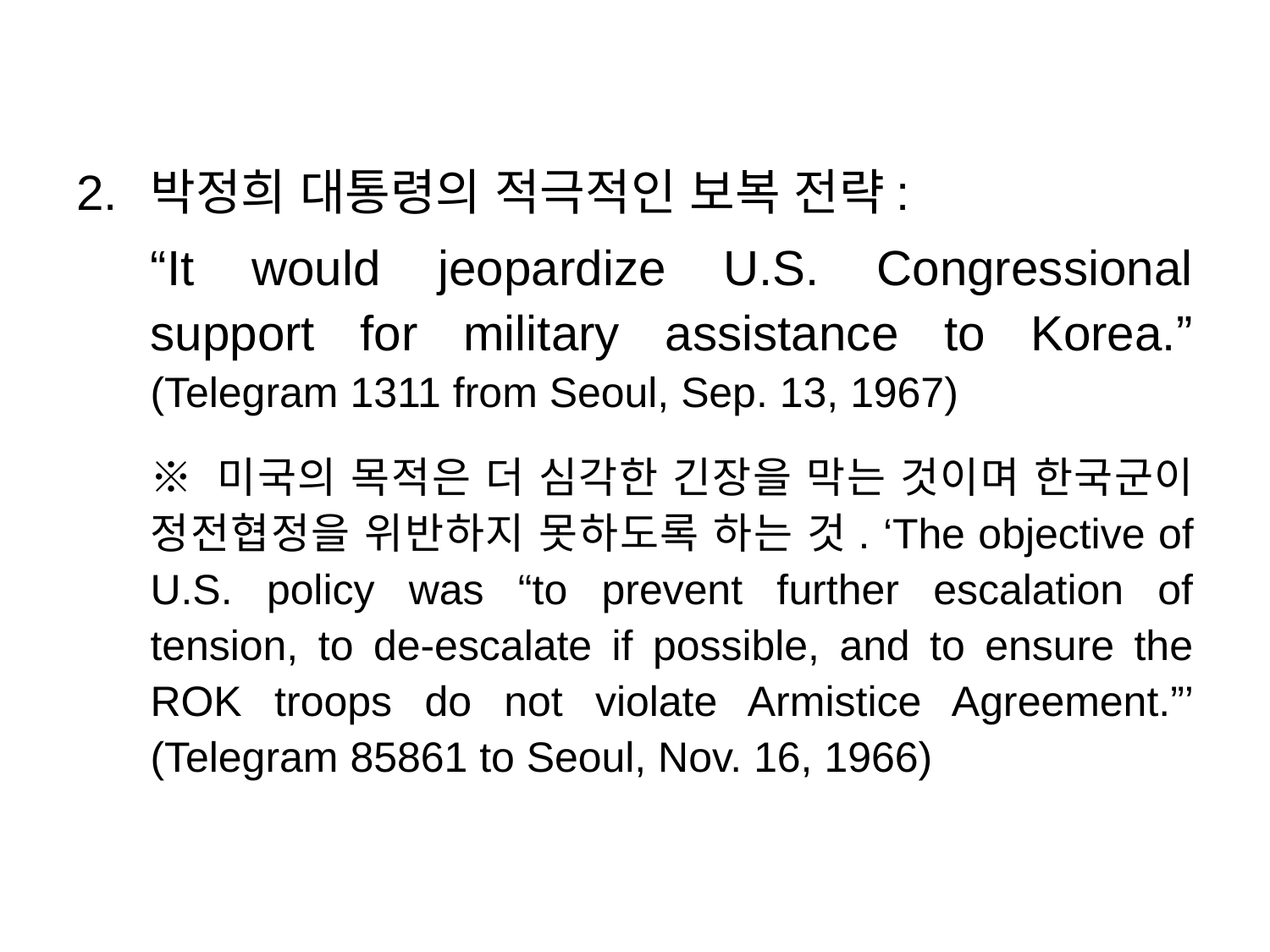

박정희 대통령의 적극적인 보복 전략:
“It would jeopardize U.S. Congressional support for military assistance to Korea.” (Telegram 1311 from Seoul, Sep. 13, 1967)

※ 미국의 목적은 더 심각한 긴장을 막는 것이며 한국군이 정전협정을 위반하지 못하도록 하는 것. ‘The objective of U.S. policy was “to prevent further escalation of tension, to de-escalate if possible, and to ensure the ROK troops do not violate Armistice Agreement.”’ (Telegram 85861 to Seoul, Nov. 16, 1966)